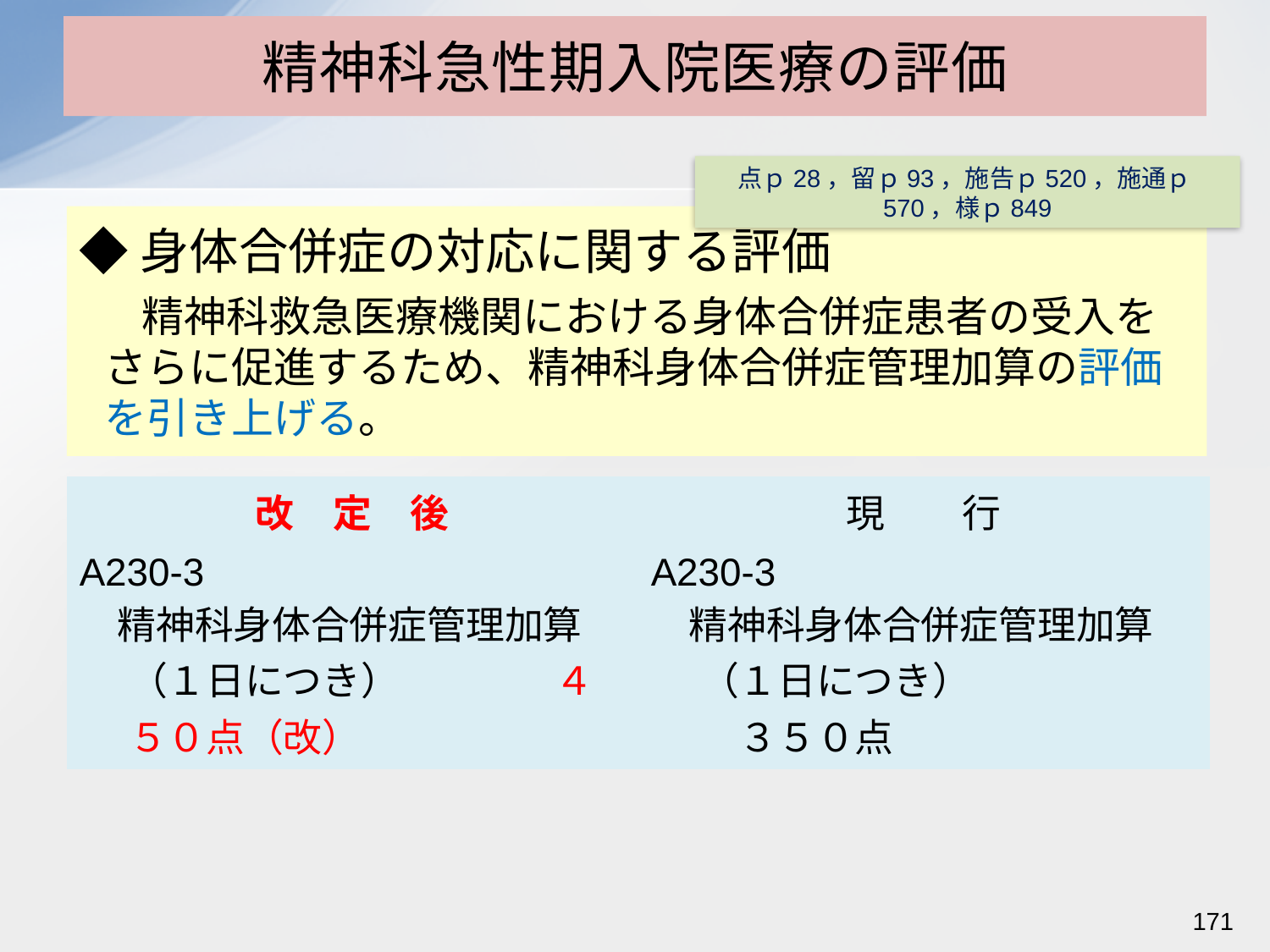

# 精神科急性期入院医療の評価
点ｐ28，留ｐ93，施告ｐ520，施通ｐ570，様ｐ849
◆身体合併症の対応に関する評価
精神科救急医療機関における身体合併症患者の受入をさらに促進するため、精神科身体合併症管理加算の評価を引き上げる。
| 改　定　後 | 現　　行 |
| --- | --- |
| A230-3 精神科身体合併症管理加算 （１日につき）　　　　４５０点（改） | A230-3 精神科身体合併症管理加算 （１日につき）　　　　　　３５０点 |
171